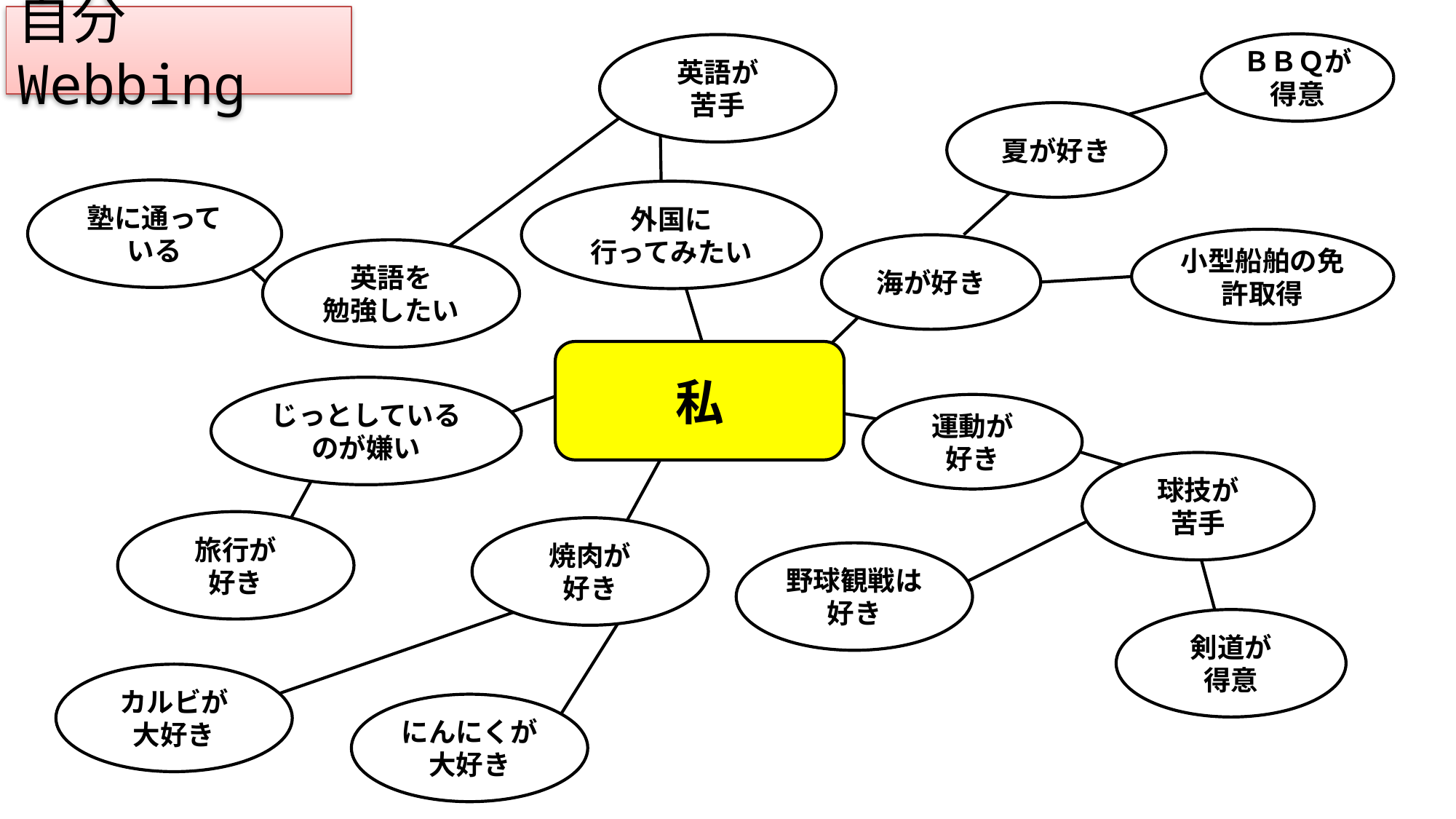

自分Webbing
ＢＢＱが
得意
英語が
苦手
夏が好き
塾に通っている
外国に
行ってみたい
小型船舶の免許取得
海が好き
英語を
勉強したい
私
じっとしているのが嫌い
運動が
好き
球技が
苦手
旅行が
好き
焼肉が
好き
野球観戦は好き
剣道が
得意
カルビが
大好き
にんにくが大好き